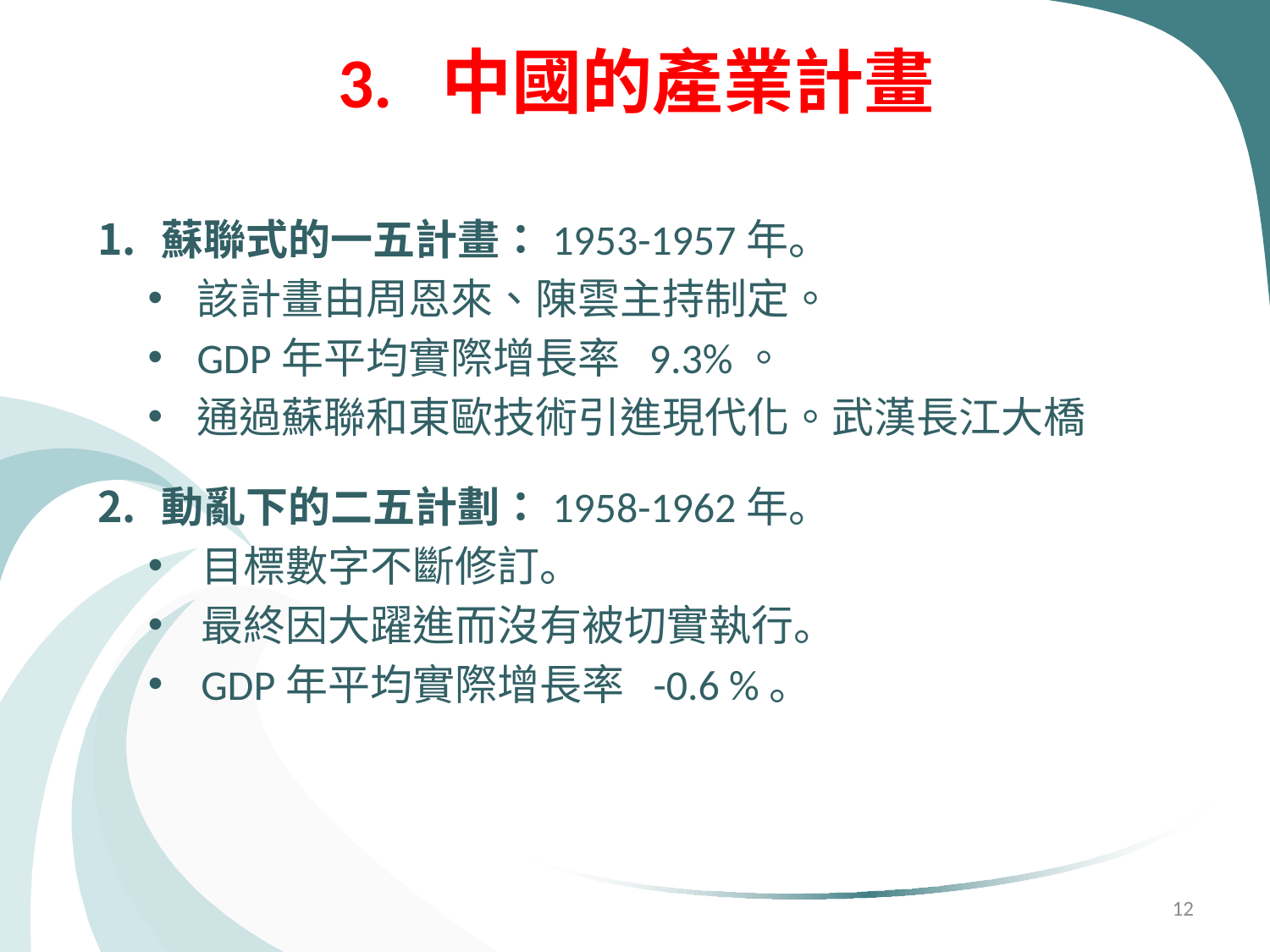

# 3.  中國的產業計畫
蘇聯式的一五計畫：1953-1957年。
該計畫由周恩來、陳雲主持制定。
GDP年平均實際增長率  9.3%。
通過蘇聯和東歐技術引進現代化。武漢長江大橋
動亂下的二五計劃：1958-1962年。
目標數字不斷修訂。
最終因大躍進而沒有被切實執行。
GDP年平均實際增長率  -0.6 %。

12